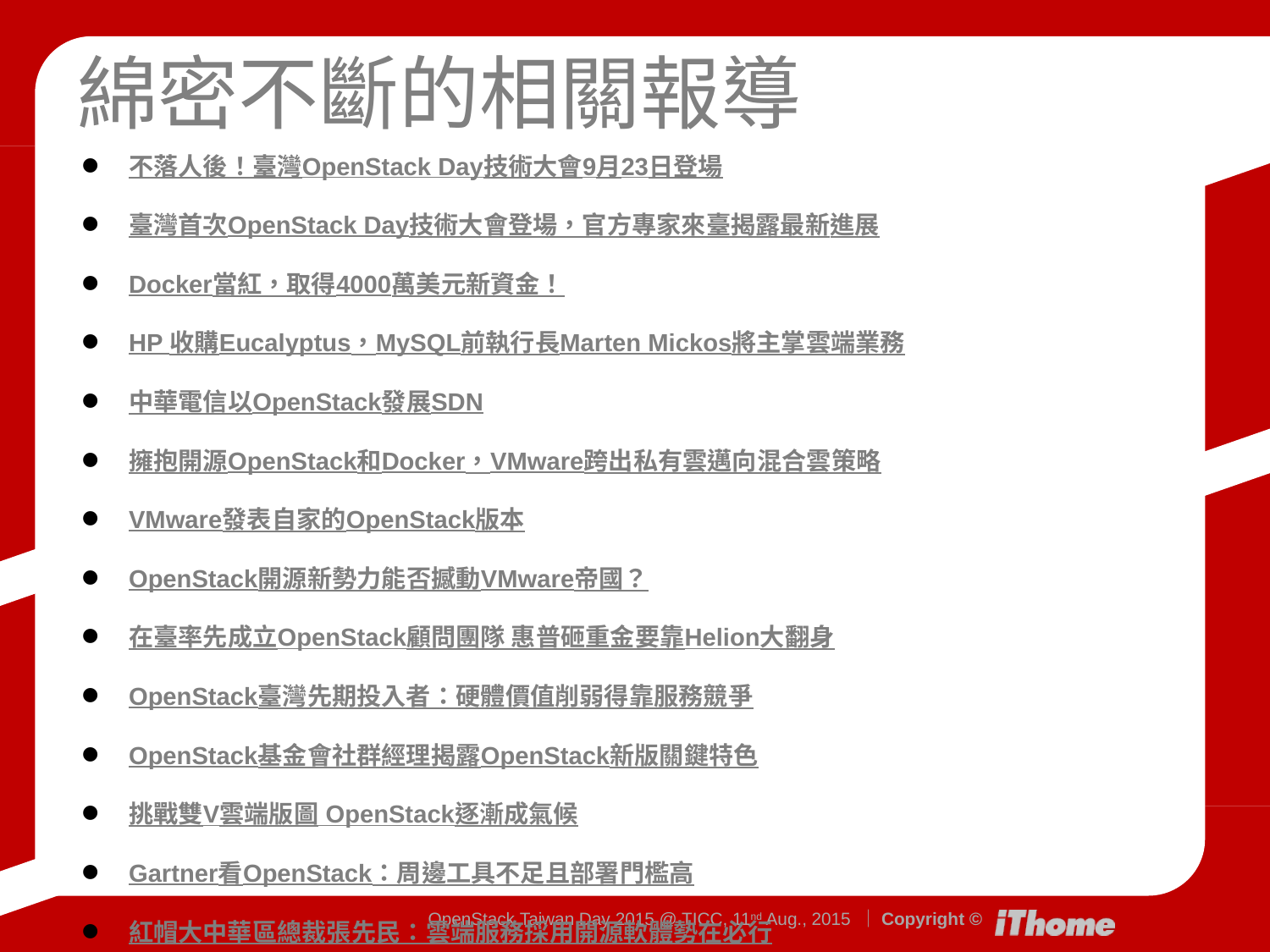

# 綿密不斷的相關報導
不落人後！臺灣OpenStack Day技術大會9月23日登場
臺灣首次OpenStack Day技術大會登場，官方專家來臺揭露最新進展
Docker當紅，取得4000萬美元新資金！
HP 收購Eucalyptus，MySQL前執行長Marten Mickos將主掌雲端業務
中華電信以OpenStack發展SDN
擁抱開源OpenStack和Docker，VMware跨出私有雲邁向混合雲策略
VMware發表自家的OpenStack版本
OpenStack開源新勢力能否撼動VMware帝國？
在臺率先成立OpenStack顧問團隊 惠普砸重金要靠Helion大翻身
OpenStack臺灣先期投入者：硬體價值削弱得靠服務競爭
OpenStack基金會社群經理揭露OpenStack新版關鍵特色
挑戰雙V雲端版圖 OpenStack逐漸成氣候
Gartner看OpenStack：周邊工具不足且部署門檻高
紅帽大中華區總裁張先民：雲端服務採用開源軟體勢在必行
戴爾將和紅帽合推OpenStack整合產品